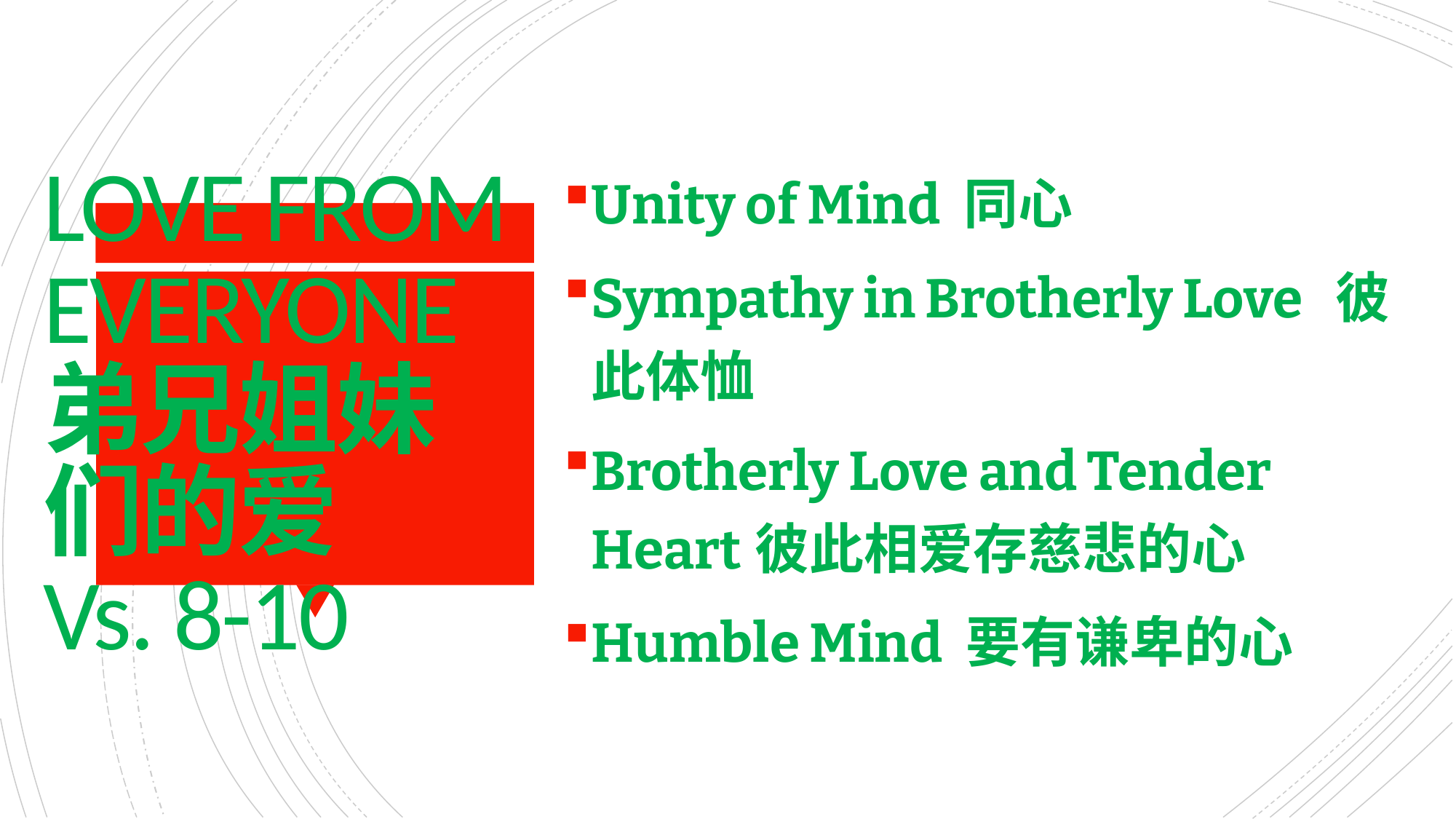

# LOVE FROM EVERYONE 弟兄姐妹们的爱      Vs. 8-10
Unity of Mind 同心
Sympathy in Brotherly Love  彼此体恤
Brotherly Love and Tender Heart彼此相爱存慈悲的心
Humble Mind 要有谦卑的心